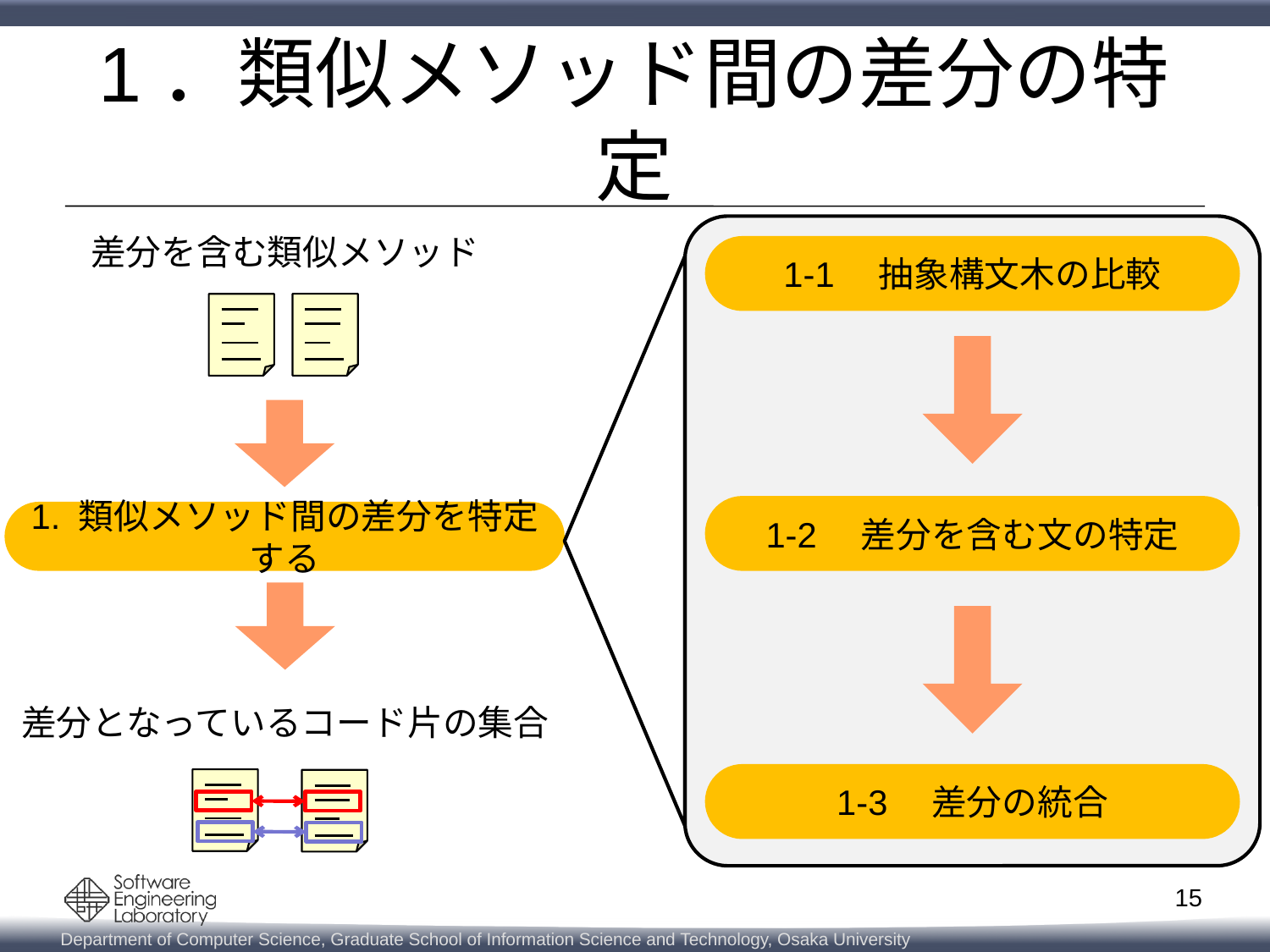

# 1．類似メソッド間の差分の特定

差分を含む類似メソッド
1-1　抽象構文木の比較

1-2　差分を含む文の特定
1. 類似メソッド間の差分を特定する

差分となっているコード片の集合
1-3　差分の統合

15